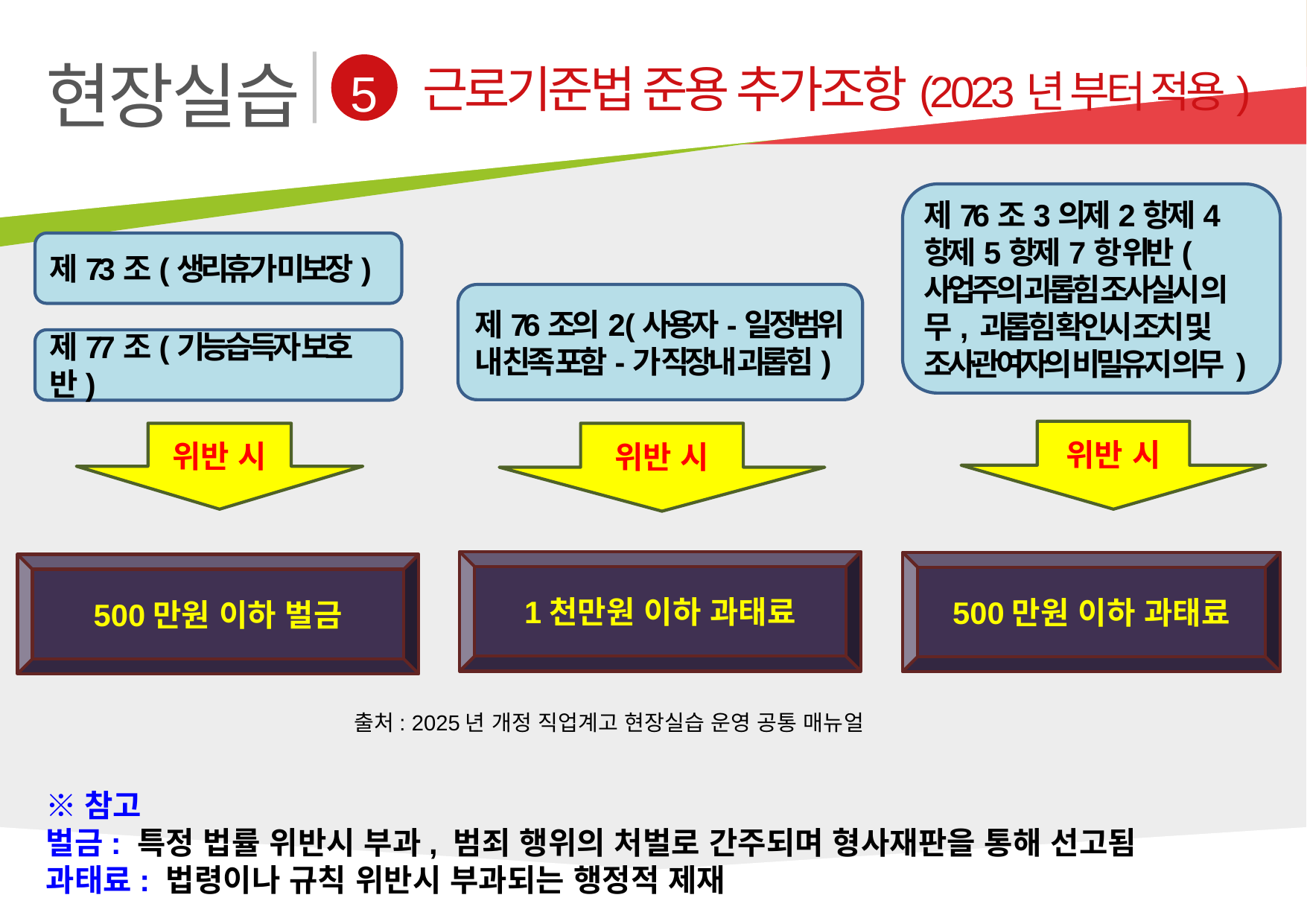

현장실습
근로기준법 준용 추가조항(2023년 부터 적용)
5
제76조3의제2항제4항제5항제7항 위반(사업주의 괴롭힘 조사실시 의무, 괴롭힘 확인시 조치 및 조사관여자의 비밀유지 의무 )
제73조(생리휴가 미보장)
제76조의2 (사용자-일정범위 내 친족 포함-가 직장내 괴롭힘)
제77조(기능습득자 보호 반)
위반 시
위반 시
위반 시
1천만원 이하 과태료
500만원 이하 과태료
500만원 이하 벌금
출처: 2025년 개정 직업계고 현장실습 운영 공통 매뉴얼
※참고
벌금: 특정 법률 위반시 부과, 범죄 행위의 처벌로 간주되며 형사재판을 통해 선고됨
과태료: 법령이나 규칙 위반시 부과되는 행정적 제재